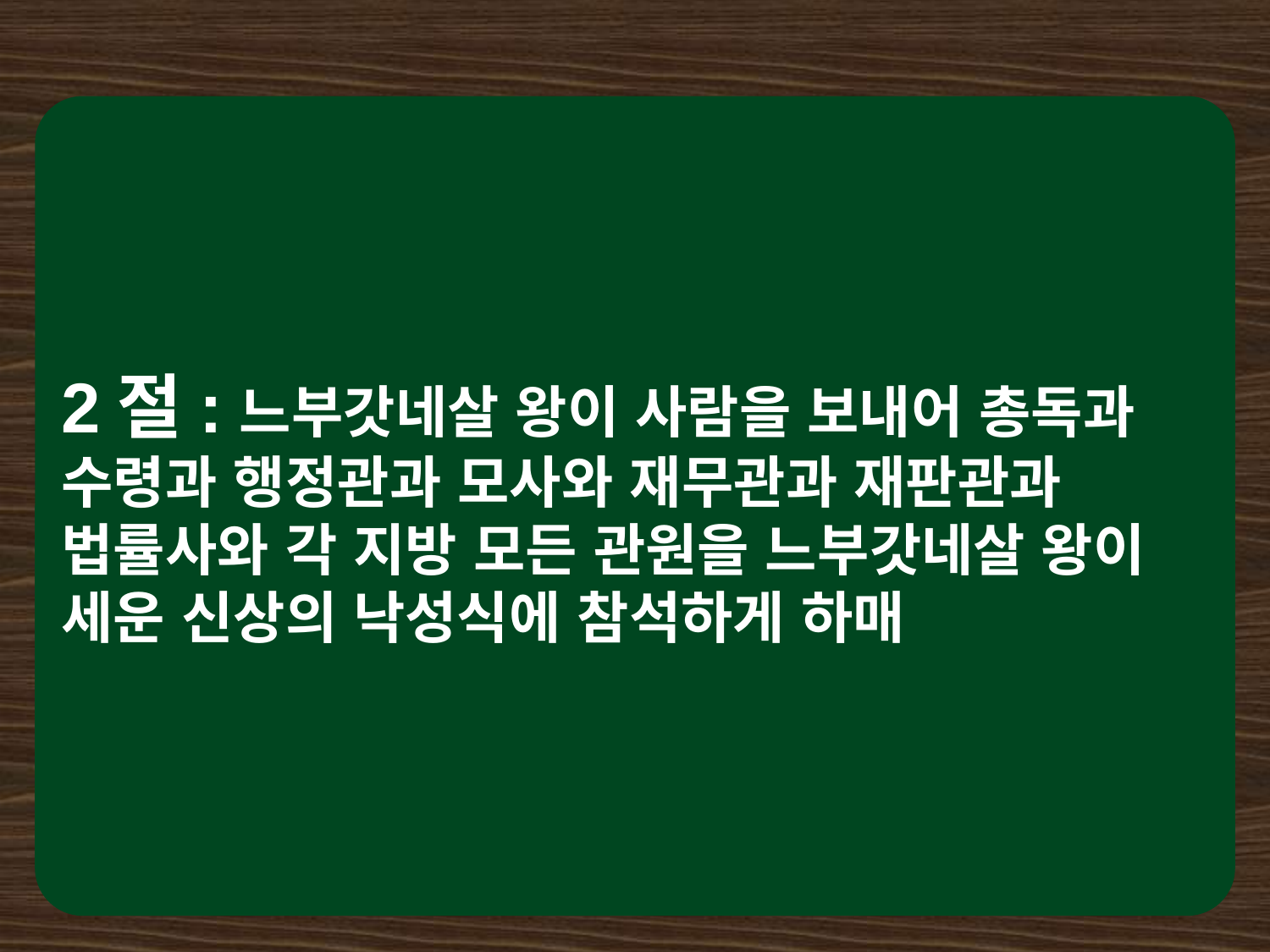

2절:느부갓네살 왕이 사람을 보내어 총독과 수령과 행정관과 모사와 재무관과 재판관과 법률사와 각 지방 모든 관원을 느부갓네살 왕이 세운 신상의 낙성식에 참석하게 하매